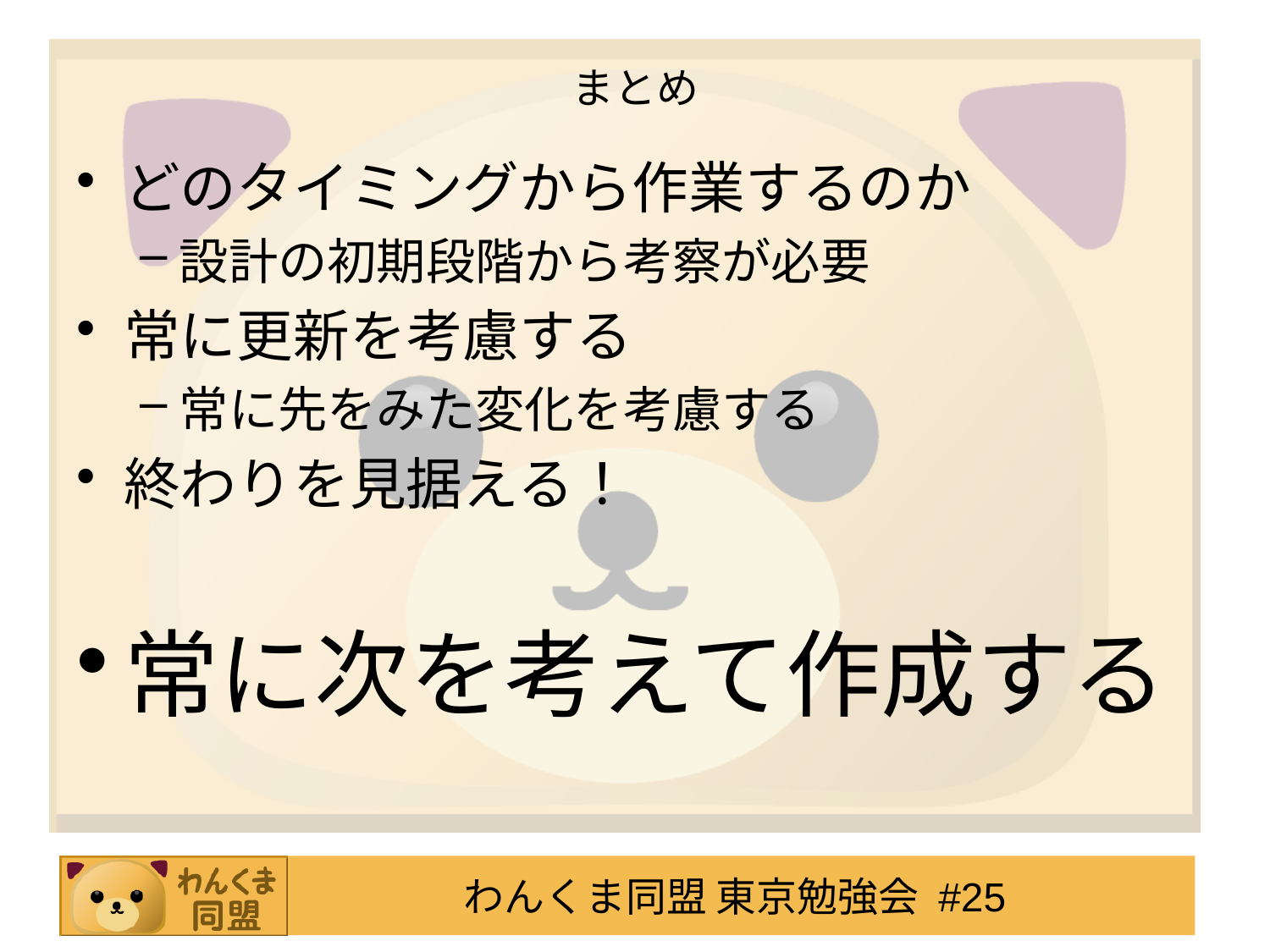

# まとめ
どのタイミングから作業するのか
設計の初期段階から考察が必要
常に更新を考慮する
常に先をみた変化を考慮する
終わりを見据える！

常に次を考えて作成する